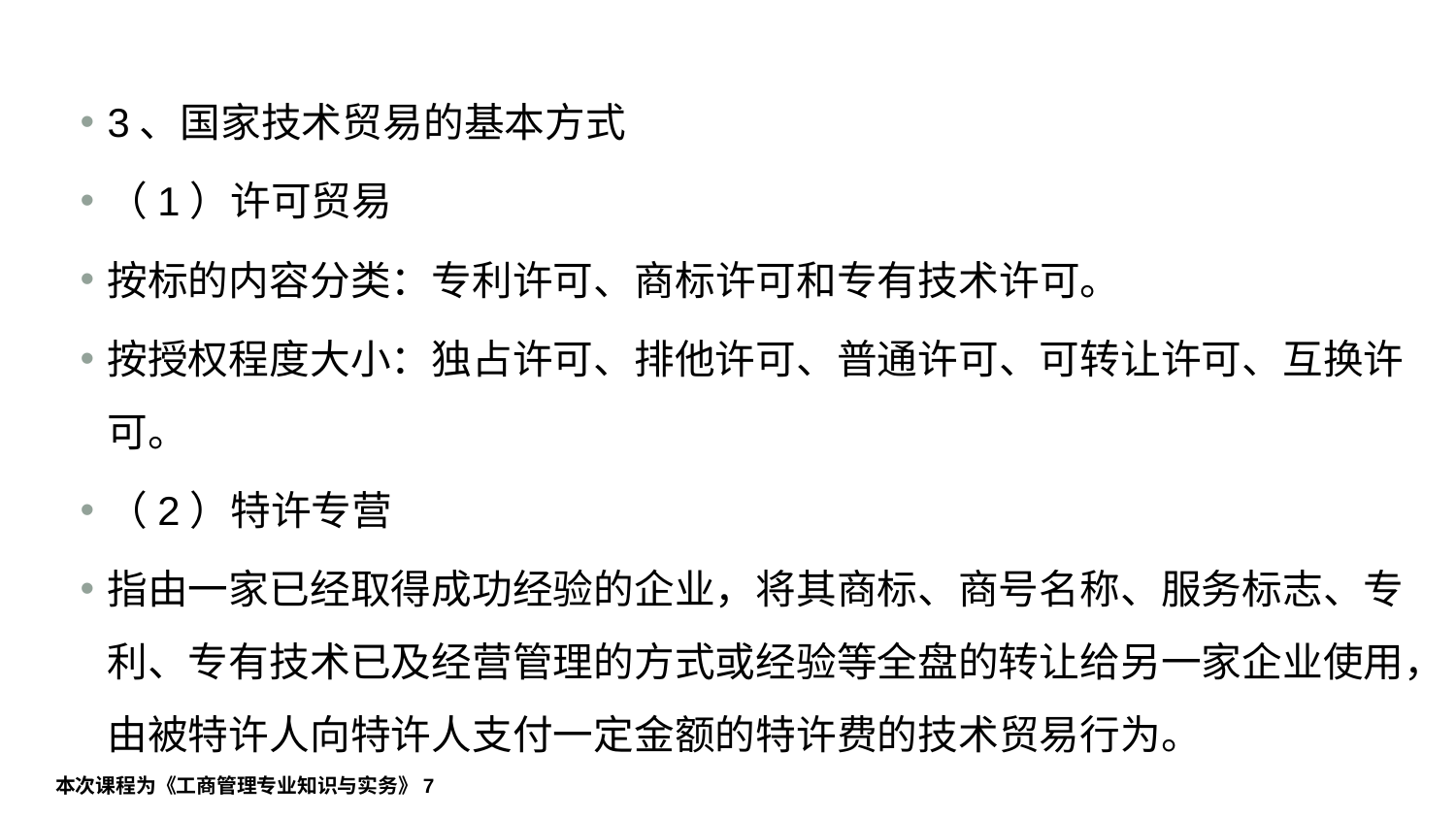

#
3、国家技术贸易的基本方式
（1）许可贸易
按标的内容分类：专利许可、商标许可和专有技术许可。
按授权程度大小：独占许可、排他许可、普通许可、可转让许可、互换许可。
（2）特许专营
指由一家已经取得成功经验的企业，将其商标、商号名称、服务标志、专利、专有技术已及经营管理的方式或经验等全盘的转让给另一家企业使用，由被特许人向特许人支付一定金额的特许费的技术贸易行为。